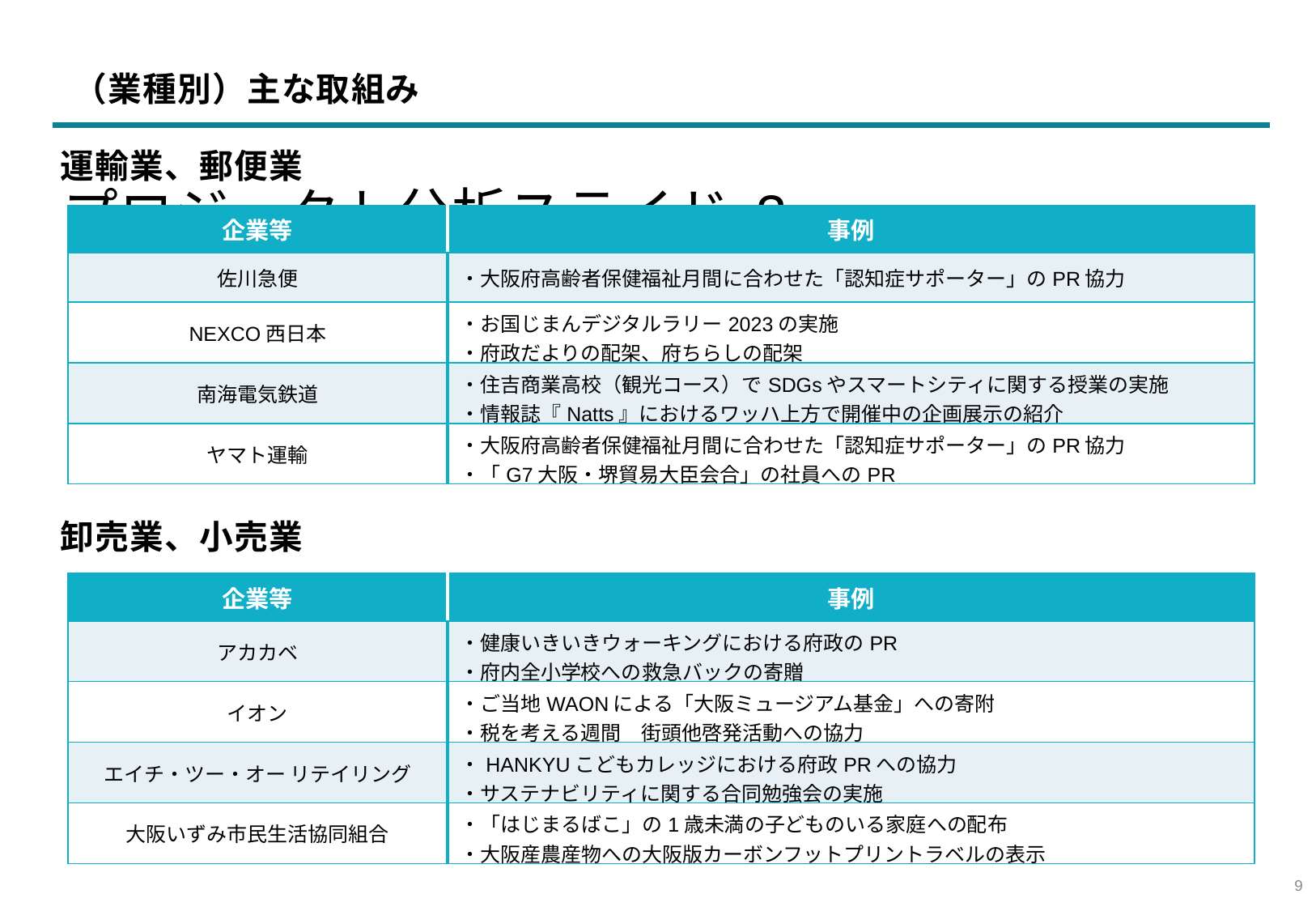

（業種別）主な取組み
運輸業、郵便業
プロジェクト分析スライド 3
| 企業等 | 事例 |
| --- | --- |
| 佐川急便 | ・大阪府高齢者保健福祉月間に合わせた「認知症サポーター」のPR協力 |
| NEXCO西日本 | ・お国じまんデジタルラリー2023の実施 ・府政だよりの配架、府ちらしの配架 |
| 南海電気鉄道 | ・住吉商業高校（観光コース）でSDGsやスマートシティに関する授業の実施 ・情報誌『Natts』におけるワッハ上方で開催中の企画展示の紹介 |
| ヤマト運輸 | ・大阪府高齢者保健福祉月間に合わせた「認知症サポーター」のPR協力 ・「G7大阪・堺貿易大臣会合」の社員へのPR |
卸売業、小売業
| 企業等 | 事例 |
| --- | --- |
| アカカベ | ・健康いきいきウォーキングにおける府政のPR ・府内全小学校への救急バックの寄贈 |
| イオン | ・ご当地WAONによる「大阪ミュージアム基金」への寄附 ・税を考える週間　街頭他啓発活動への協力 |
| エイチ・ツー・オー リテイリング | ・HANKYUこどもカレッジにおける府政PRへの協力 ・サステナビリティに関する合同勉強会の実施 |
| 大阪いずみ市民生活協同組合 | ・「はじまるばこ」の1歳未満の子どものいる家庭への配布 ・大阪産農産物への大阪版カーボンフットプリントラベルの表示 |
9